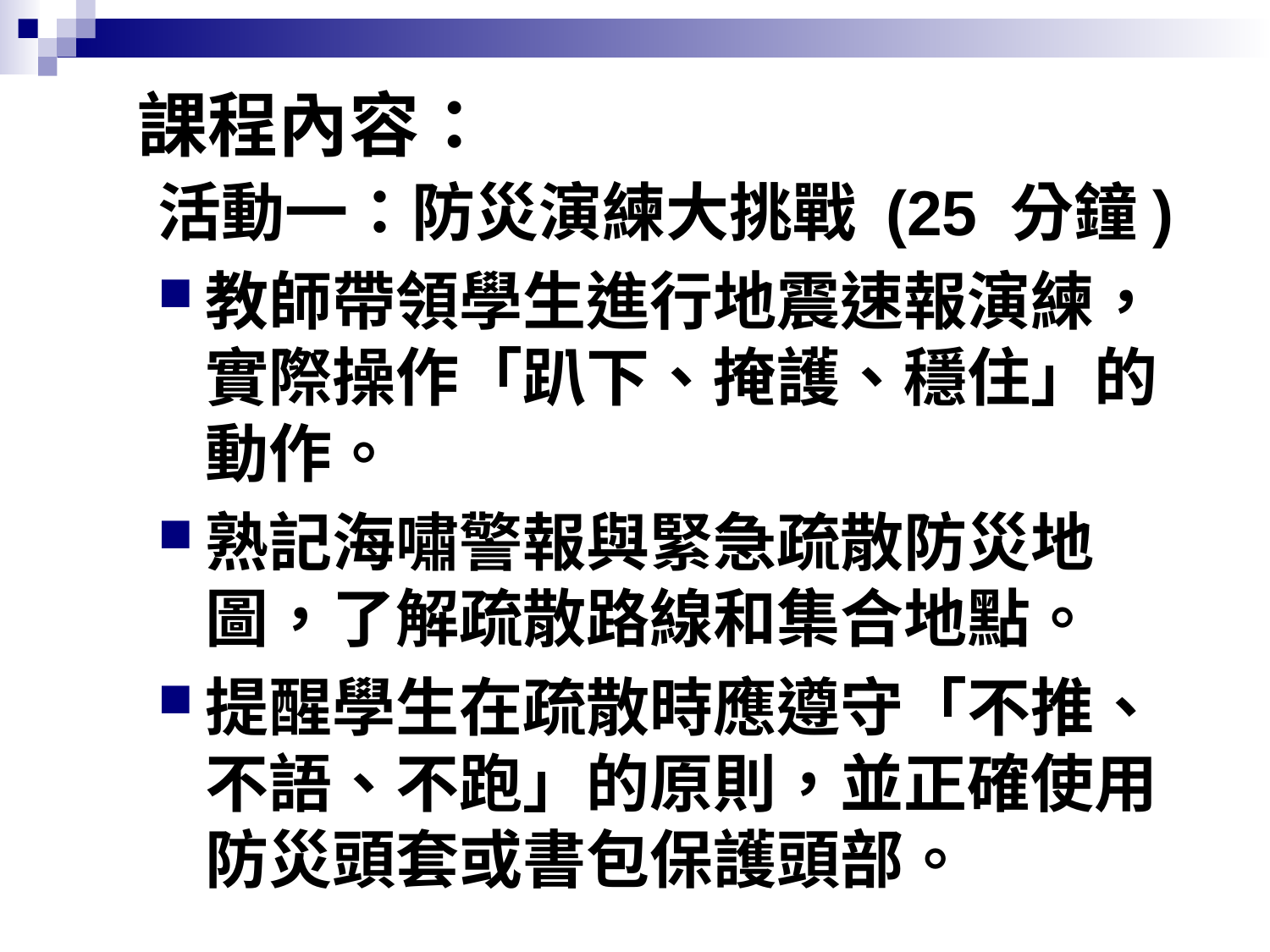

# 課程內容：
活動一：防災演練大挑戰 (25 分鐘)
教師帶領學生進行地震速報演練，實際操作「趴下、掩護、穩住」的動作。
熟記海嘯警報與緊急疏散防災地圖，了解疏散路線和集合地點。
提醒學生在疏散時應遵守「不推、不語、不跑」的原則，並正確使用防災頭套或書包保護頭部。